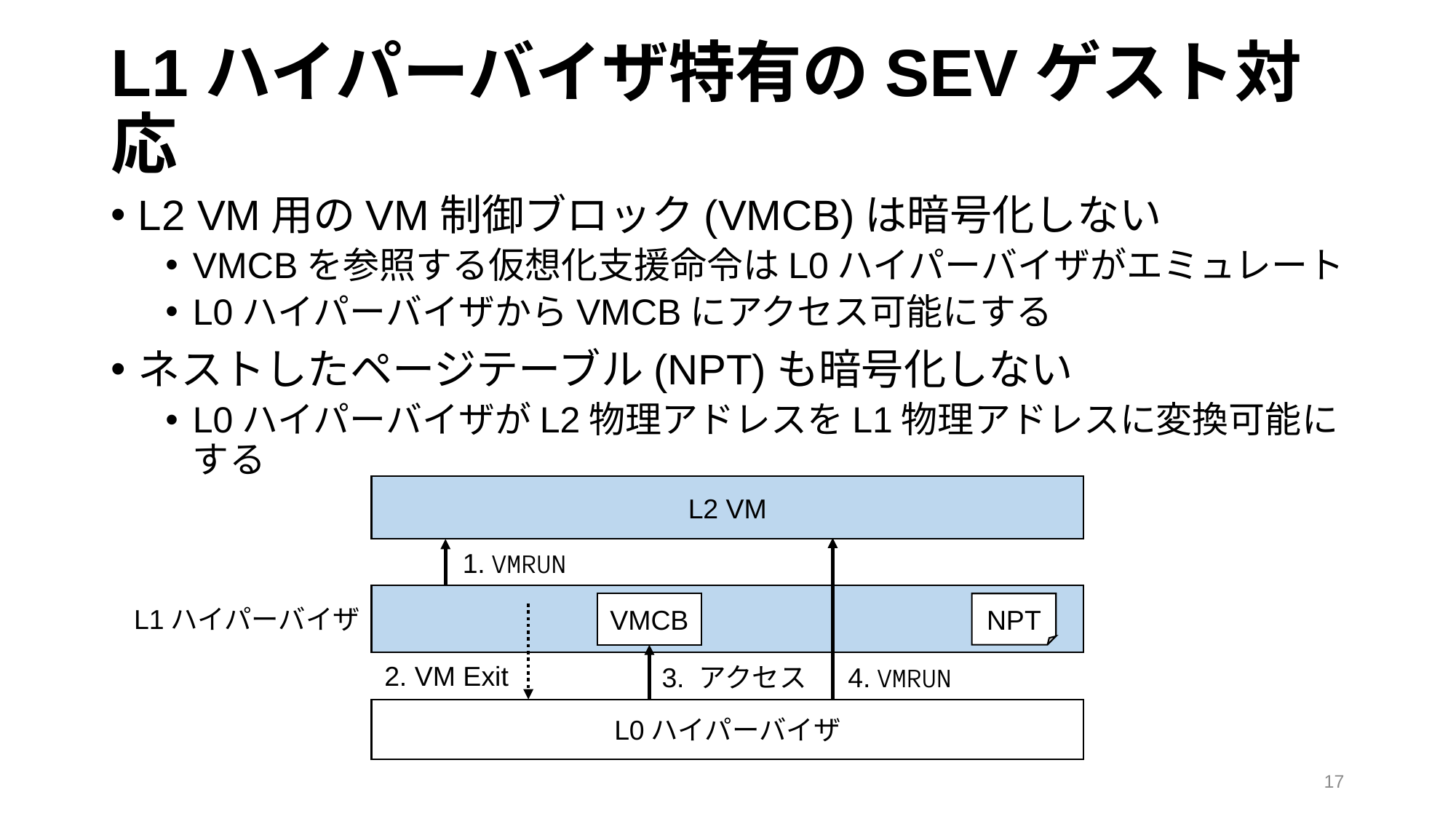

# L1ハイパーバイザ特有のSEVゲスト対応
L2 VM用のVM制御ブロック(VMCB)は暗号化しない
VMCBを参照する仮想化支援命令はL0ハイパーバイザがエミュレート
L0ハイパーバイザからVMCBにアクセス可能にする
ネストしたページテーブル(NPT)も暗号化しない
L0ハイパーバイザがL2物理アドレスをL1物理アドレスに変換可能にする
L2 VM
1. VMRUN

VMCB
NPT
2. VM Exit
4. VMRUN
3. アクセス
L0ハイパーバイザ
L1ハイパーバイザ
17